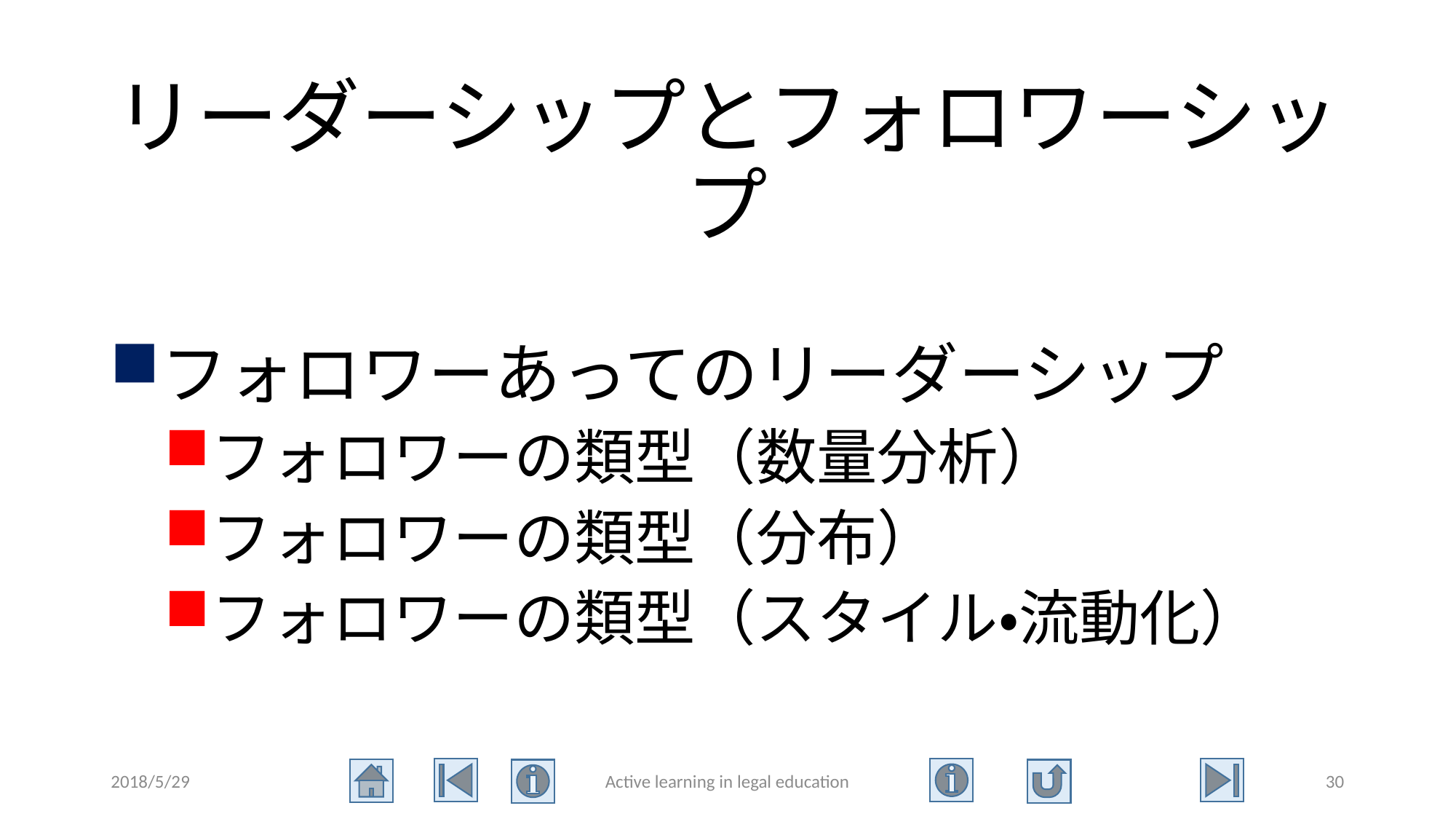

# リーダーシップとフォロワーシップ
フォロワーあってのリーダーシップ
フォロワーの類型（数量分析）
フォロワーの類型（分布）
フォロワーの類型（スタイル・流動化）
2018/5/29
Active learning in legal education
30